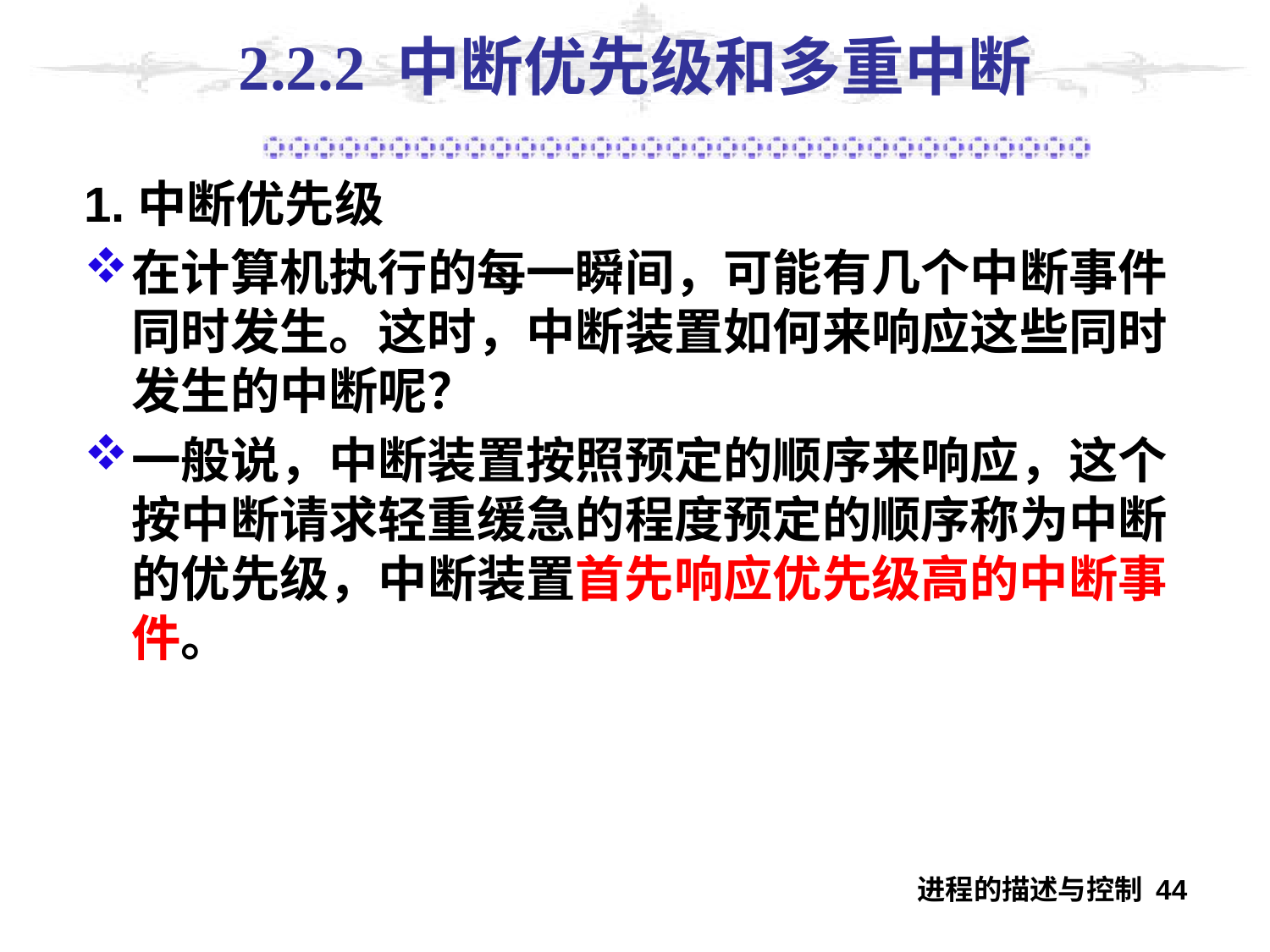

# 2.2.2 中断优先级和多重中断
1.中断优先级
在计算机执行的每一瞬间，可能有几个中断事件同时发生。这时，中断装置如何来响应这些同时发生的中断呢？
一般说，中断装置按照预定的顺序来响应，这个按中断请求轻重缓急的程度预定的顺序称为中断的优先级，中断装置首先响应优先级高的中断事件。